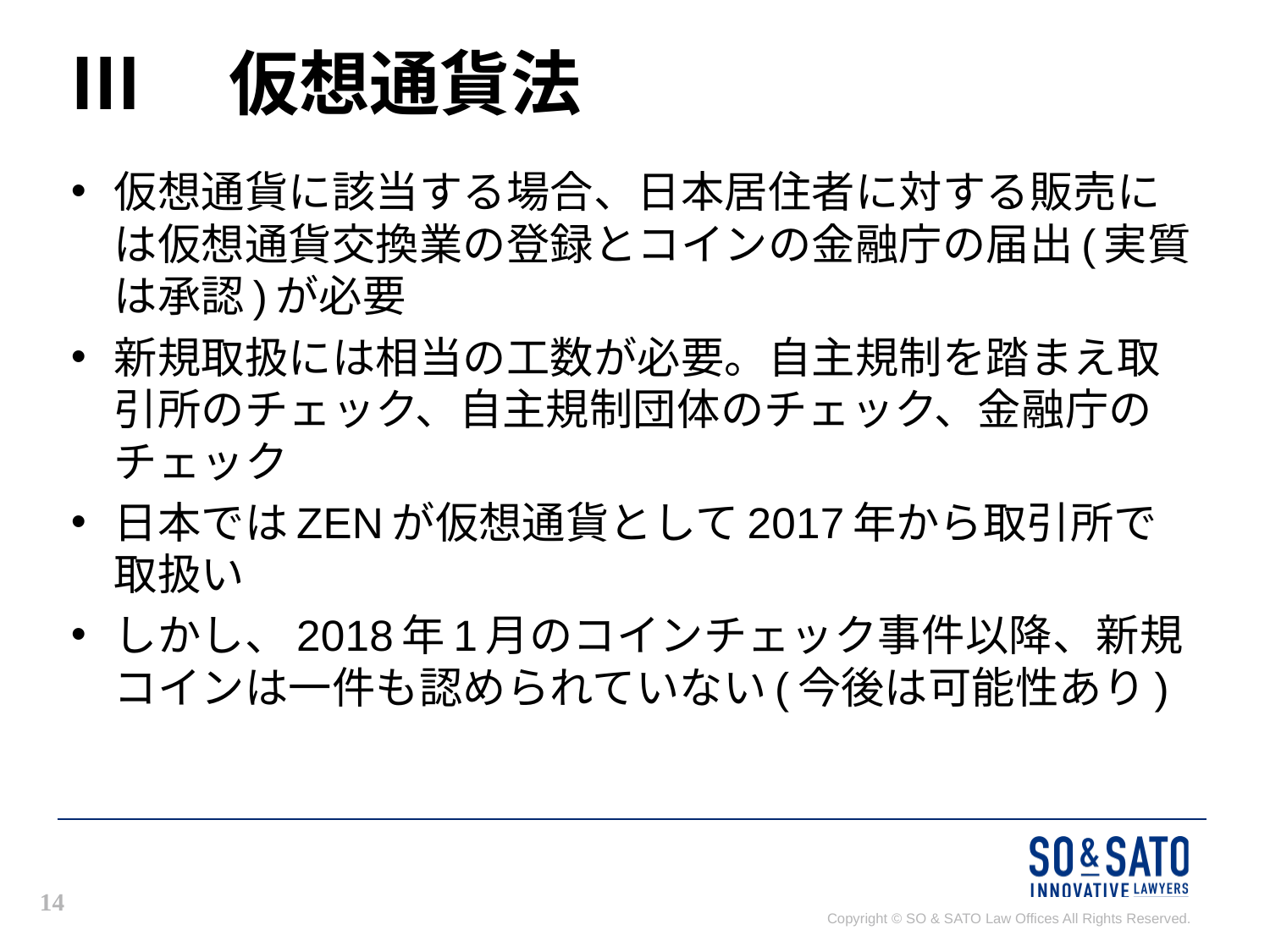

# Ⅲ　仮想通貨法
仮想通貨に該当する場合、日本居住者に対する販売には仮想通貨交換業の登録とコインの金融庁の届出(実質は承認)が必要
新規取扱には相当の工数が必要。自主規制を踏まえ取引所のチェック、自主規制団体のチェック、金融庁のチェック
日本ではZENが仮想通貨として2017年から取引所で取扱い
しかし、2018年1月のコインチェック事件以降、新規コインは一件も認められていない(今後は可能性あり)

14